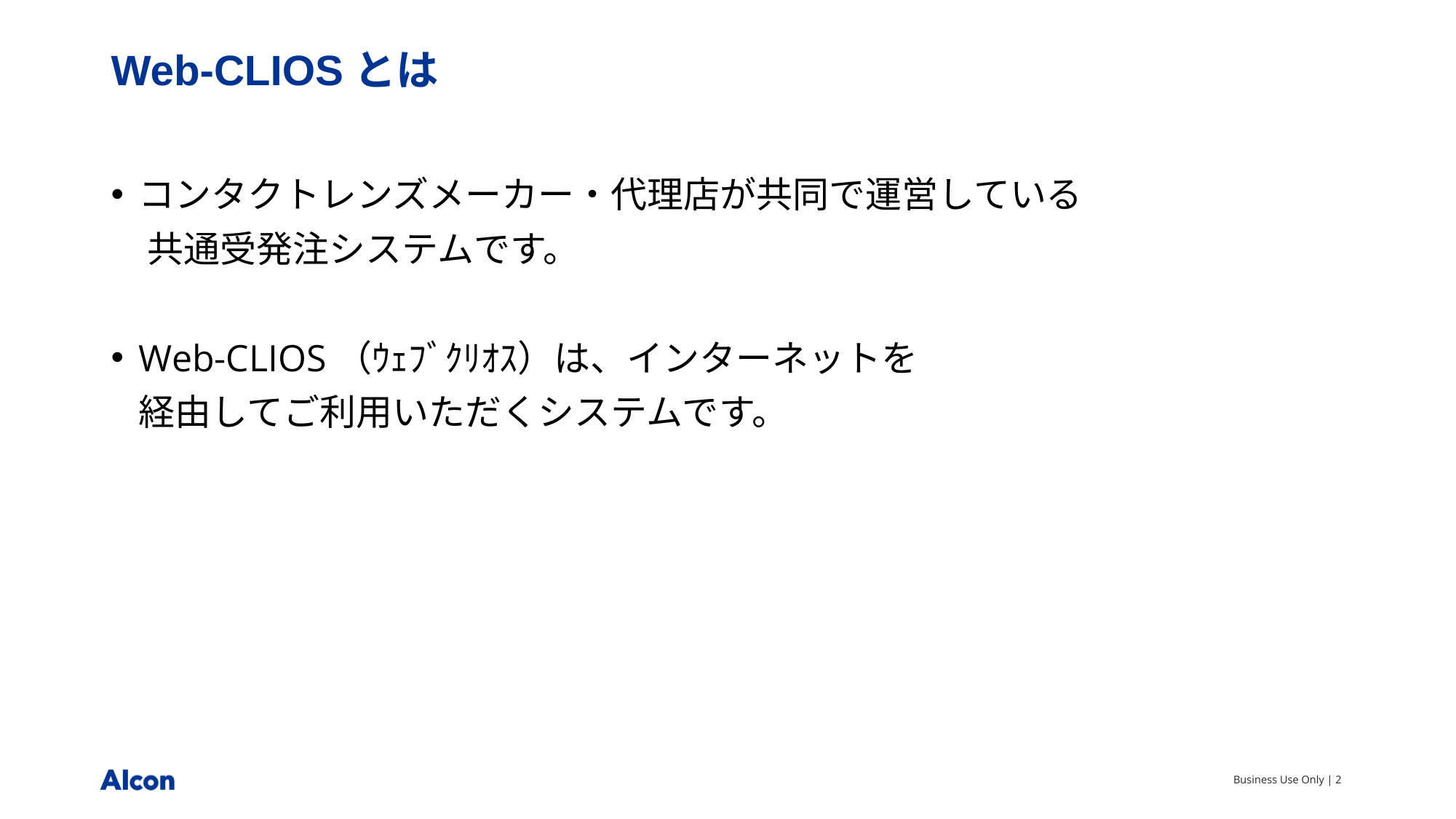

# Web-CLIOSとは
コンタクトレンズメーカー・代理店が共同で運営している
　共通受発注システムです。

Web-CLIOS（ｳｪﾌﾞｸﾘｵｽ）は、インターネットを
  経由してご利用いただくシステムです。